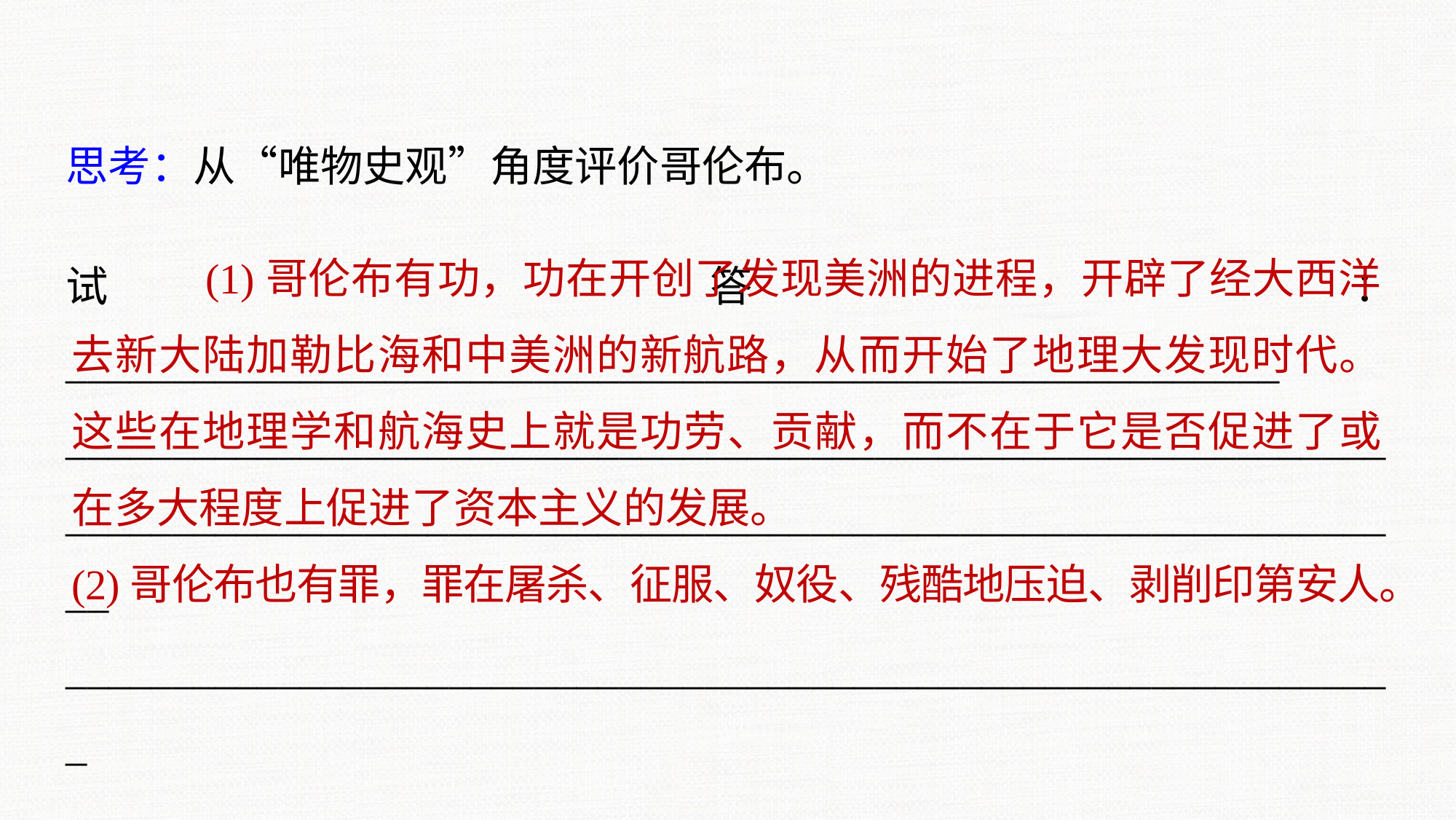

思考：从“唯物史观”角度评价哥伦布。
            (1)哥伦布有功，功在开创了发现美洲的进程，开辟了经大西洋去新大陆加勒比海和中美洲的新航路，从而开始了地理大发现时代。这些在地理学和航海史上就是功劳、贡献，而不在于它是否促进了或在多大程度上促进了资本主义的发展。
(2)哥伦布也有罪，罪在屠杀、征服、奴役、残酷地压迫、剥削印第安人。
试答：_________________________________________________________
______________________________________________________________________________________________________________________________
_______________________________________________________________
_______________________________________________________________